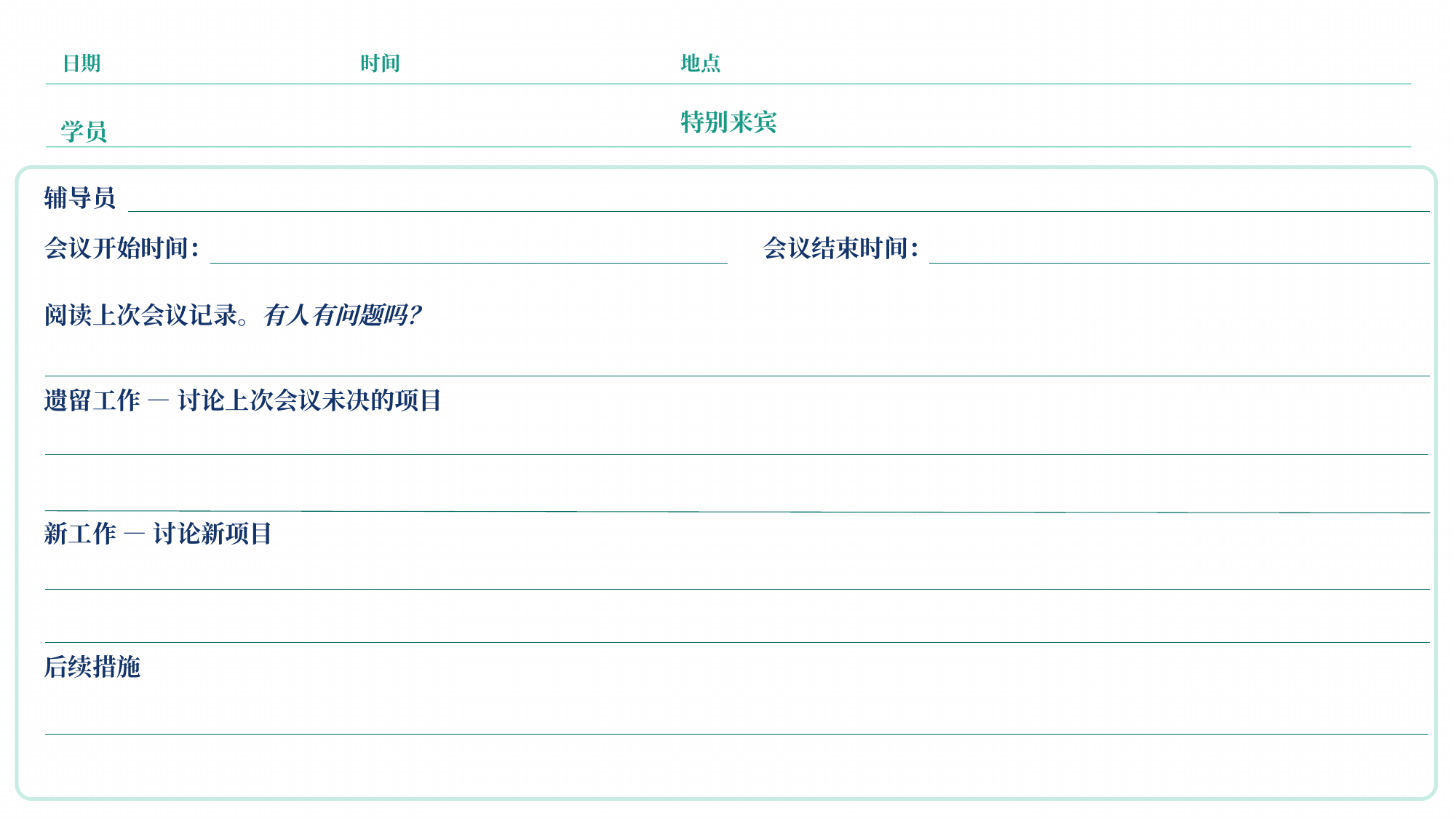

日期
时间
地点
学员
特别来宾
辅导员
会议开始时间：
会议结束时间：
阅读上次会议记录。有人有问题吗？
遗留工作 — 讨论上次会议未决的项目
新工作 — 讨论新项目
后续措施